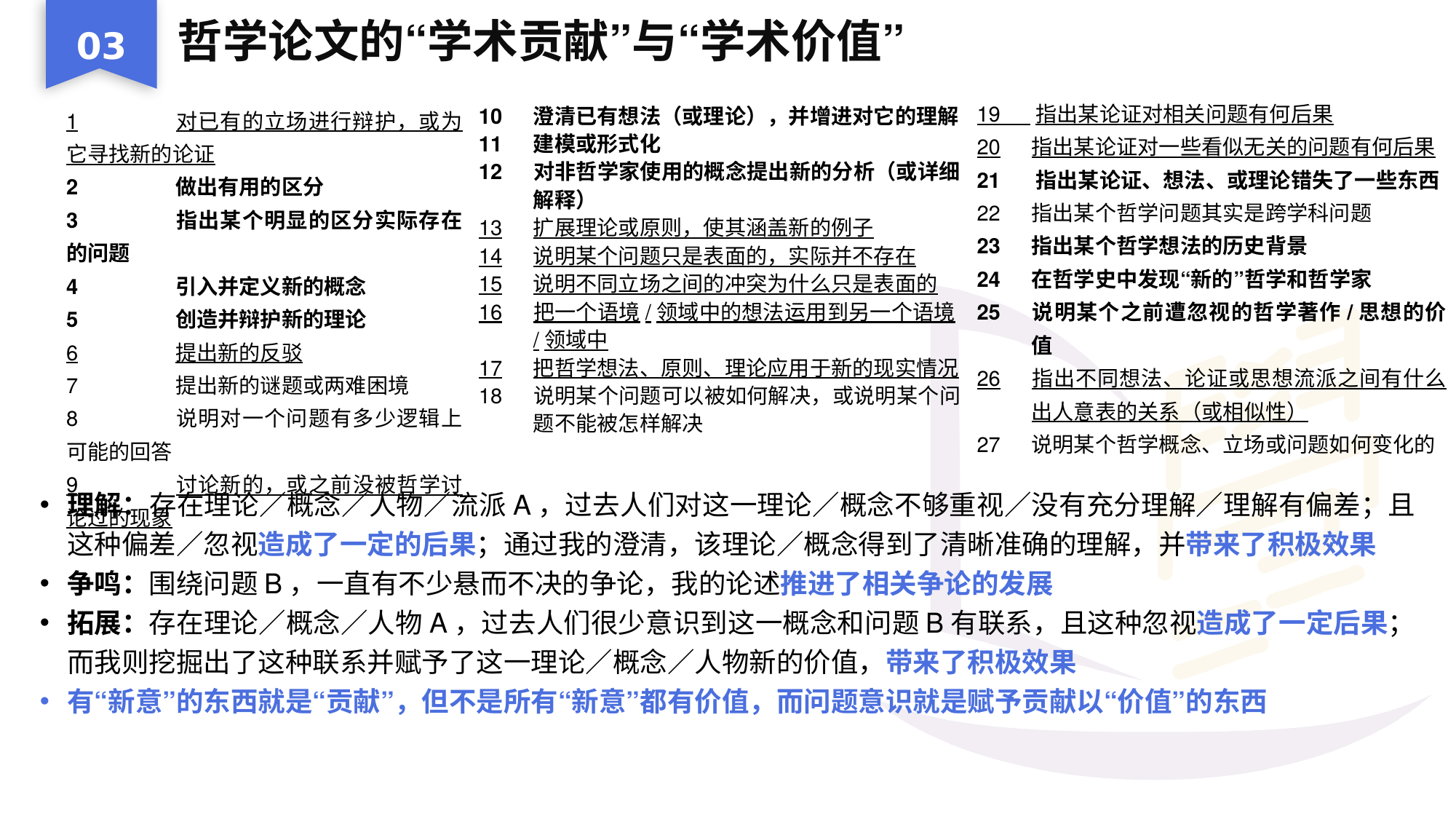

03
哲学论文的“学术贡献”与“学术价值”
19     指出某论证对相关问题有何后果
20	指出某论证对一些看似无关的问题有何后果
21     指出某论证、想法、或理论错失了一些东西
22	指出某个哲学问题其实是跨学科问题
23	指出某个哲学想法的历史背景
24	在哲学史中发现“新的”哲学和哲学家
25	说明某个之前遭忽视的哲学著作/思想的价值
26	指出不同想法、论证或思想流派之间有什么出人意表的关系（或相似性）
27	说明某个哲学概念、立场或问题如何变化的
	1	对已有的立场进行辩护，或为它寻找新的论证
	2	做出有用的区分
	3	指出某个明显的区分实际存在的问题
	4	引入并定义新的概念
	5	创造并辩护新的理论
	6	提出新的反驳
	7	提出新的谜题或两难困境
	8	说明对一个问题有多少逻辑上可能的回答
	9	讨论新的，或之前没被哲学讨论过的现象
10	澄清已有想法（或理论），并增进对它的理解
11	建模或形式化
12	对非哲学家使用的概念提出新的分析（或详细解释）
13	扩展理论或原则，使其涵盖新的例子
14	说明某个问题只是表面的，实际并不存在
15	说明不同立场之间的冲突为什么只是表面的
16	把一个语境/领域中的想法运用到另一个语境/领域中
17	把哲学想法、原则、理论应用于新的现实情况
18	说明某个问题可以被如何解决，或说明某个问题不能被怎样解决
理解：存在理论／概念／人物／流派A，过去人们对这一理论／概念不够重视／没有充分理解／理解有偏差；且这种偏差／忽视造成了一定的后果；通过我的澄清，该理论／概念得到了清晰准确的理解，并带来了积极效果
争鸣：围绕问题B，一直有不少悬而不决的争论，我的论述推进了相关争论的发展
拓展：存在理论／概念／人物A，过去人们很少意识到这一概念和问题B有联系，且这种忽视造成了一定后果；而我则挖掘出了这种联系并赋予了这一理论／概念／人物新的价值，带来了积极效果
有“新意”的东西就是“贡献”，但不是所有“新意”都有价值，而问题意识就是赋予贡献以“价值”的东西